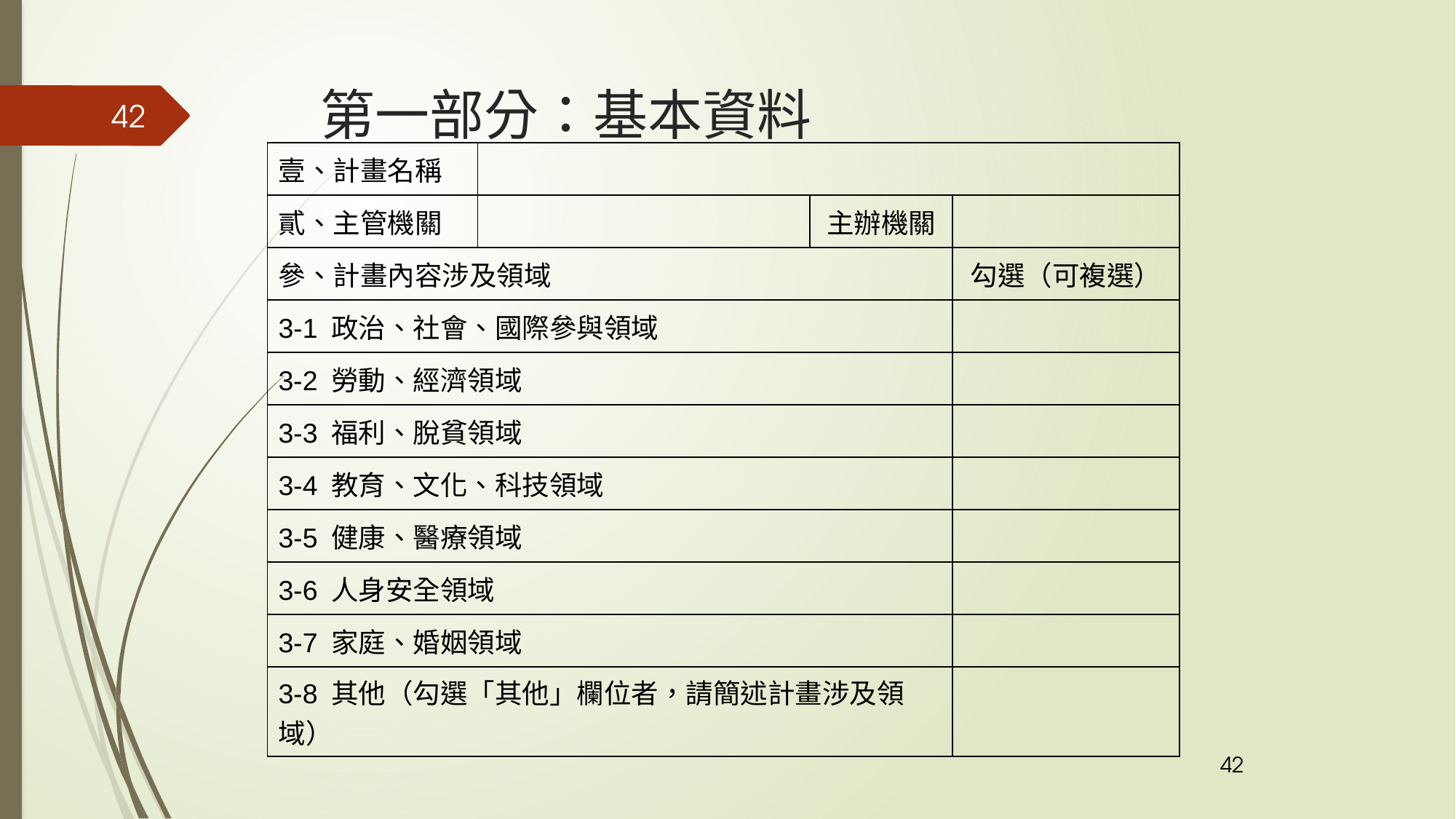

第一部分：基本資料
42
| 壹、計畫名稱 |  |  |  |
| --- | --- | --- | --- |
| 貳、主管機關 |  | 主辦機關 |  |
| 參、計畫內容涉及領域 |  |  | 勾選（可複選） |
| 3-1 政治、社會、國際參與領域 |  |  |  |
| 3-2 勞動、經濟領域 |  |  |  |
| 3-3 福利、脫貧領域 |  |  |  |
| 3-4 教育、文化、科技領域 |  |  |  |
| 3-5 健康、醫療領域 |  |  |  |
| 3-6 人身安全領域 |  |  |  |
| 3-7 家庭、婚姻領域 |  |  |  |
| 3-8 其他（勾選「其他」欄位者，請簡述計畫涉及領域） |  |  |  |
42